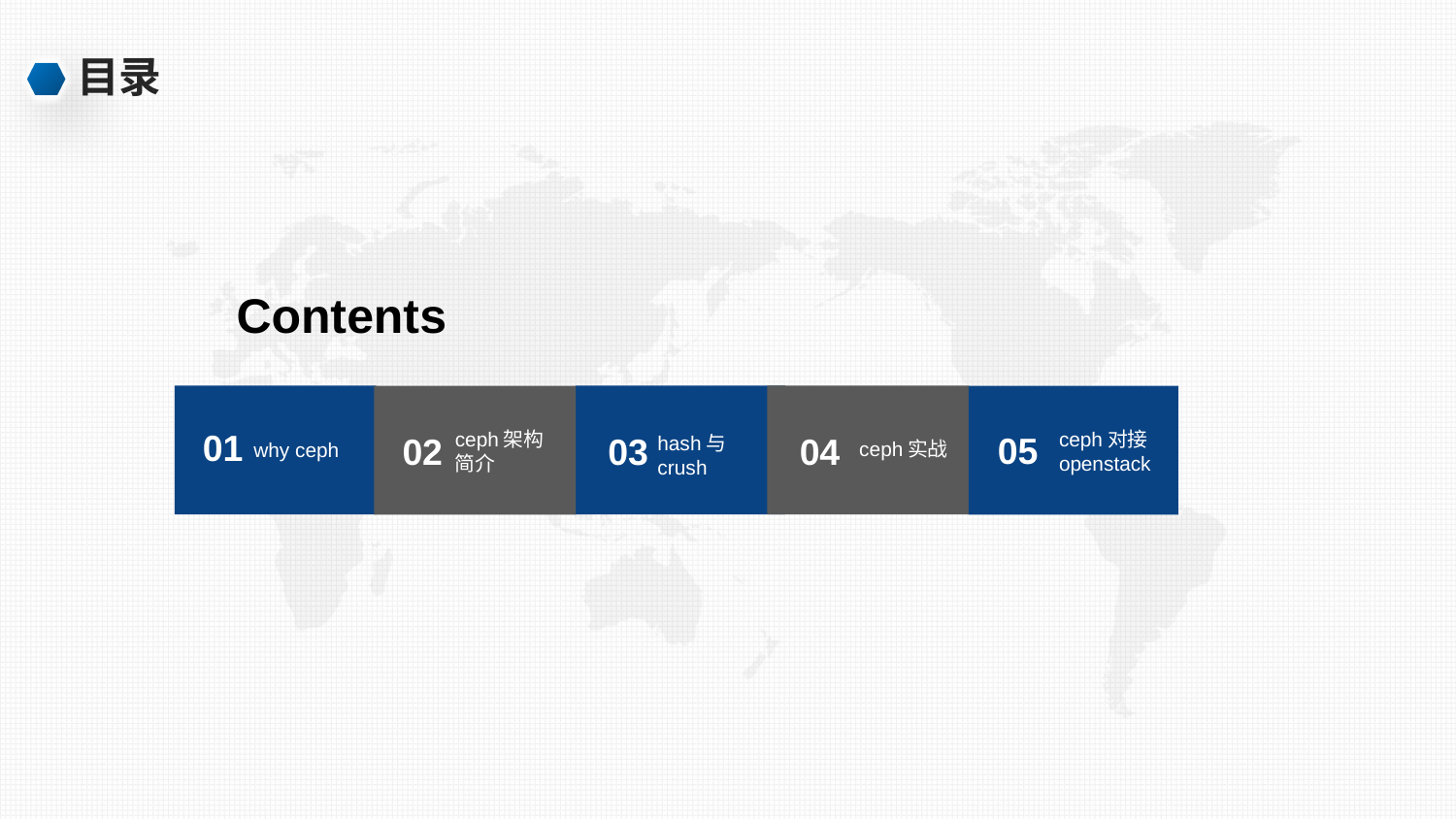

目录

Contents

01
why ceph
05
ceph对接openstack
ceph架构简介
02
03
hash与crush
04
ceph实战